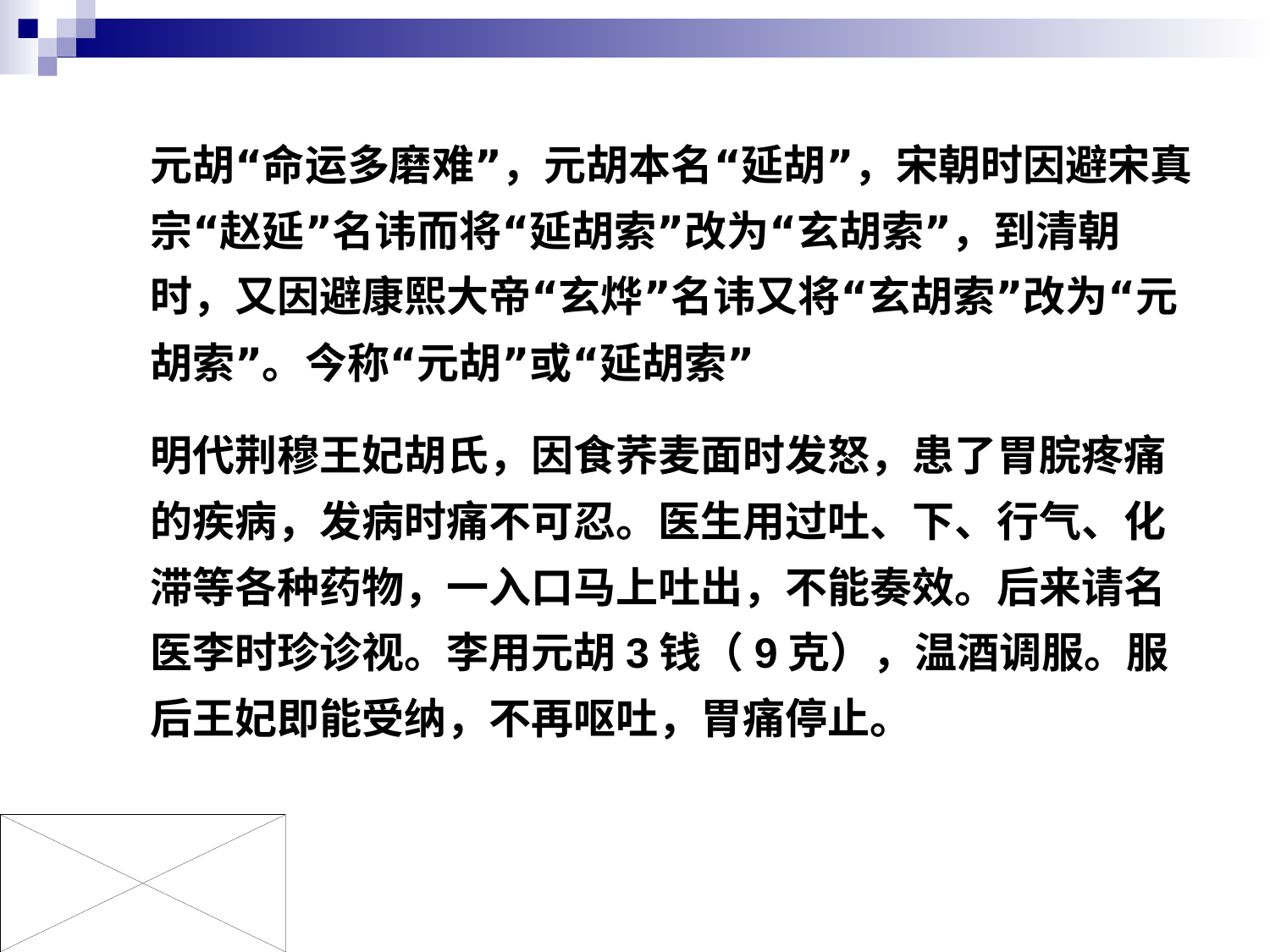

元胡“命运多磨难”，元胡本名“延胡”，宋朝时因避宋真宗“赵延”名讳而将“延胡索”改为“玄胡索”，到清朝时，又因避康熙大帝“玄烨”名讳又将“玄胡索”改为“元胡索”。今称“元胡”或“延胡索”
明代荆穆王妃胡氏，因食荞麦面时发怒，患了胃脘疼痛的疾病，发病时痛不可忍。医生用过吐、下、行气、化滞等各种药物，一入口马上吐出，不能奏效。后来请名医李时珍诊视。李用元胡3钱（9克），温酒调服。服后王妃即能受纳，不再呕吐，胃痛停止。